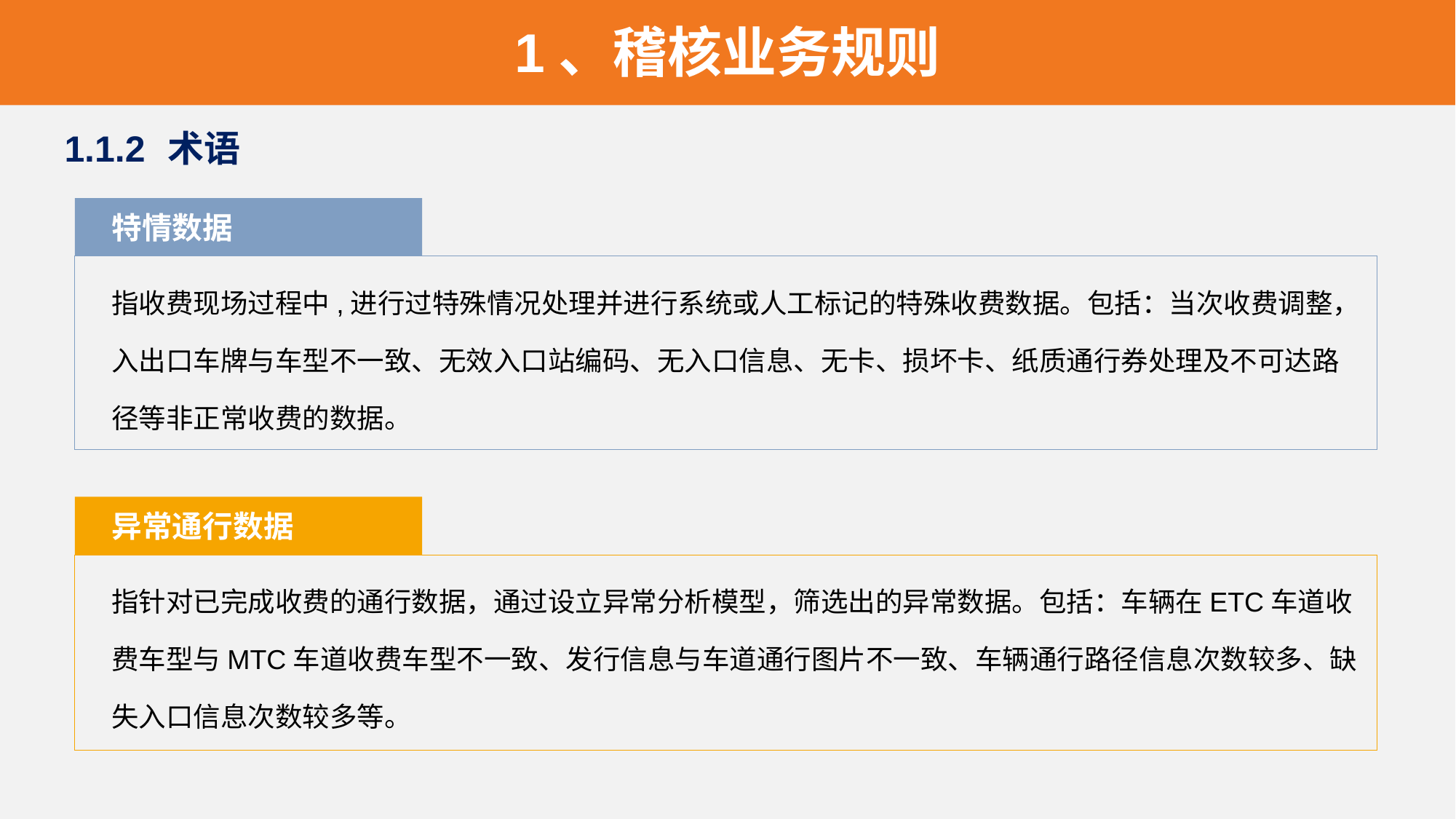

1、稽核业务规则
1.1.2 术语
特情数据
指收费现场过程中,进行过特殊情况处理并进行系统或人工标记的特殊收费数据。包括：当次收费调整，入出口车牌与车型不一致、无效入口站编码、无入口信息、无卡、损坏卡、纸质通行券处理及不可达路径等非正常收费的数据。
异常通行数据
指针对已完成收费的通行数据，通过设立异常分析模型，筛选出的异常数据。包括：车辆在ETC车道收费车型与MTC车道收费车型不一致、发行信息与车道通行图片不一致、车辆通行路径信息次数较多、缺失入口信息次数较多等。